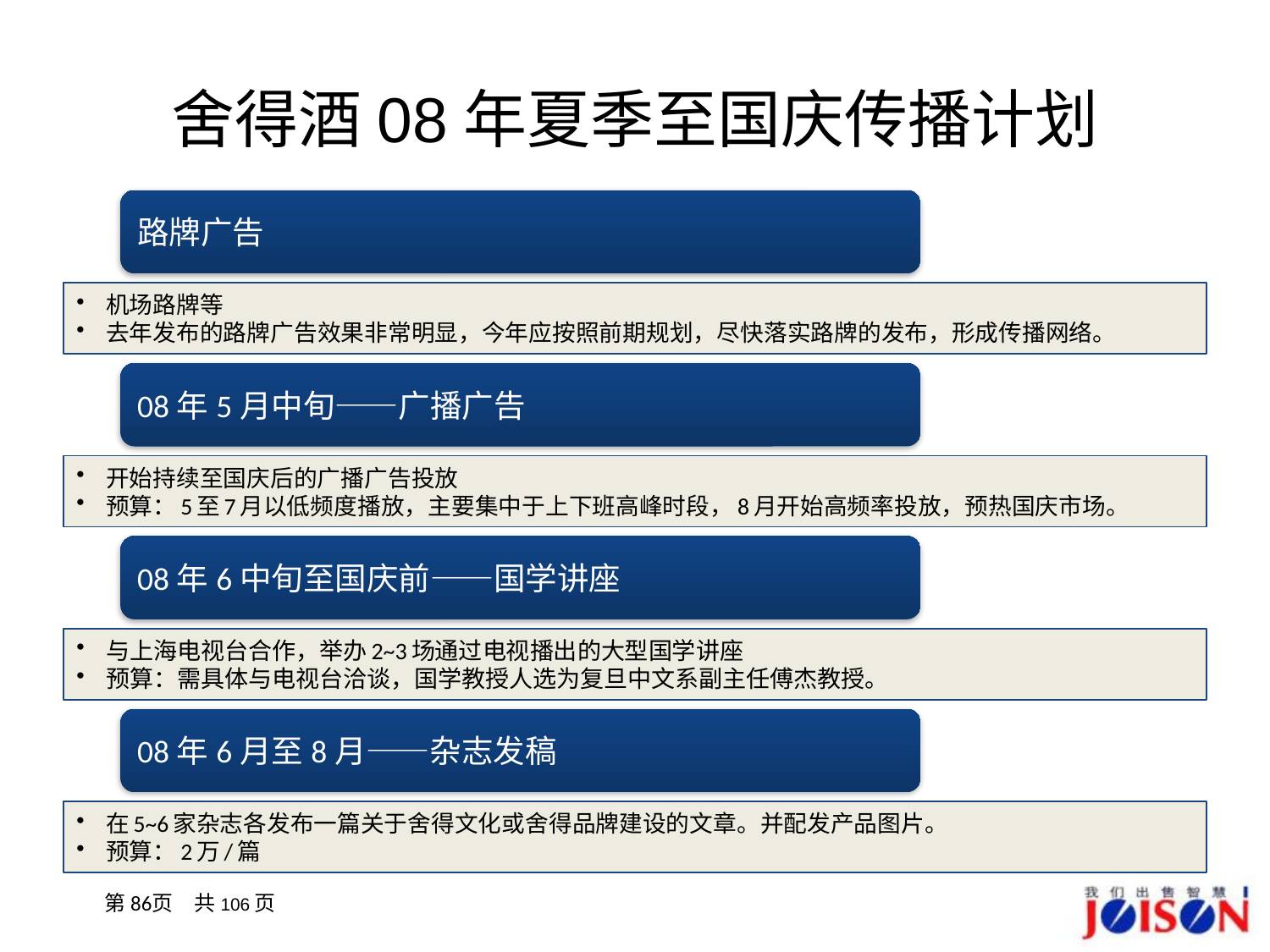

# 舍得酒08年夏季至国庆传播计划
08年5月中旬——广播广告
开始持续至国庆后的广播广告投放
预算：5至7月以低频度播放，主要集中于上下班高峰时段，8月开始高频率投放，预热国庆市场。
08年6中旬至国庆前——国学讲座
与上海电视台合作，举办2~3场通过电视播出的大型国学讲座
预算：需具体与电视台洽谈，国学教授人选为复旦中文系副主任傅杰教授。
08年6月至8月——杂志发稿
在5~6家杂志各发布一篇关于舍得文化或舍得品牌建设的文章。并配发产品图片。
预算：2万/篇
路牌广告
机场路牌等
去年发布的路牌广告效果非常明显，今年应按照前期规划，尽快落实路牌的发布，形成传播网络。